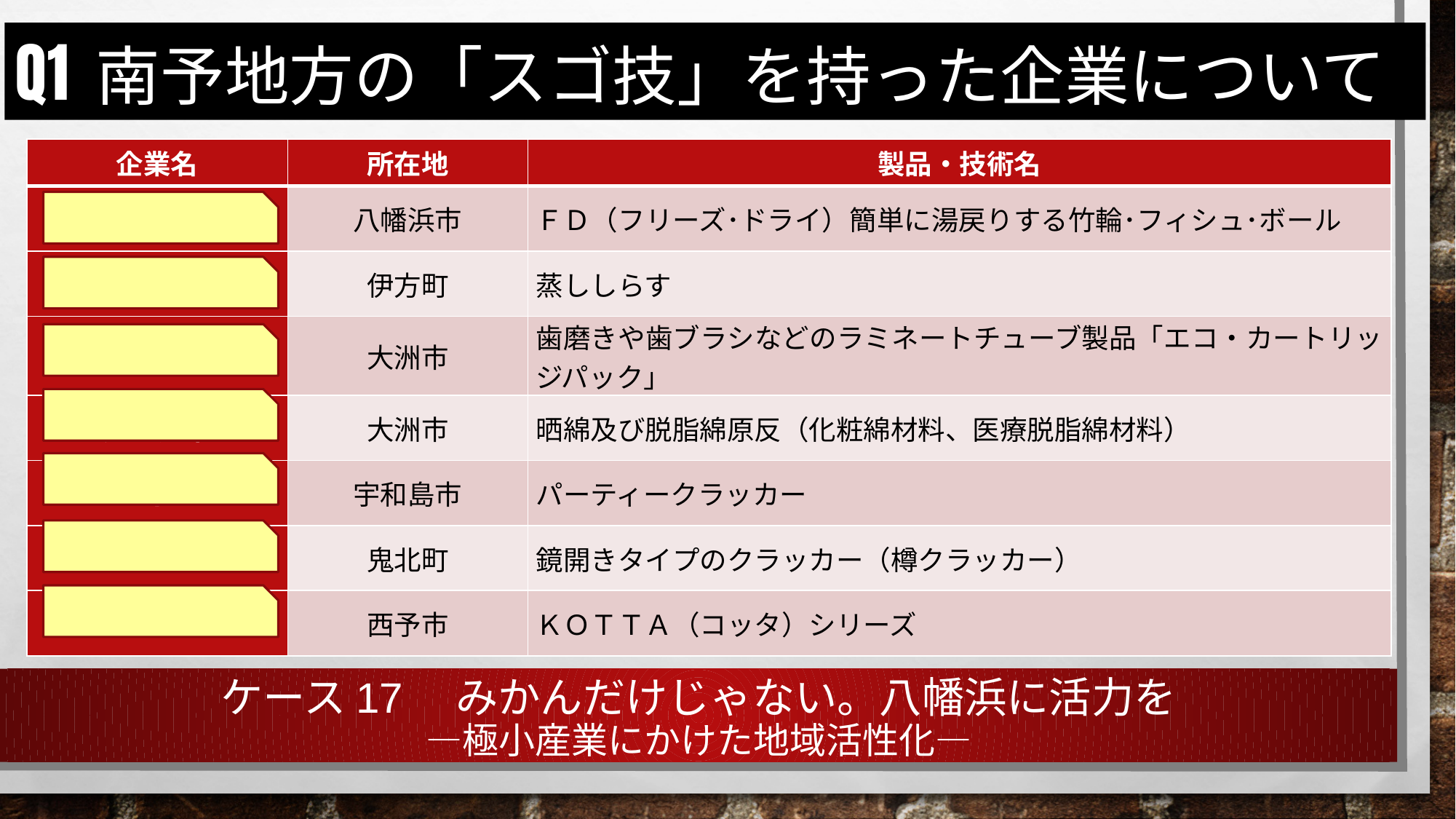

Q1 南予地方の「スゴ技」を持った企業について
| 企業名 | 所在地 | 製品・技術名 |
| --- | --- | --- |
| 八水蒲鉾 | 八幡浜市 | ＦＤ（フリーズ･ドライ）簡単に湯戻りする竹輪･フィシュ･ボール |
| 朝日共販 | 伊方町 | 蒸ししらす |
| アイテック | 大洲市 | 歯磨きや歯ブラシなどのラミネートチューブ製品「エコ・カートリッジパック」 |
| 丸三産業 | 大洲市 | 晒綿及び脱脂綿原反（化粧綿材料、医療脱脂綿材料） |
| カネコ | 宇和島市 | パーティークラッカー |
| フジカ | 鬼北町 | 鏡開きタイプのクラッカー（樽クラッカー） |
| 松下海産 | 西予市 | ＫＯＴＴＡ（コッタ）シリーズ |

ケース17　みかんだけじゃない。八幡浜に活力を
―極小産業にかけた地域活性化―